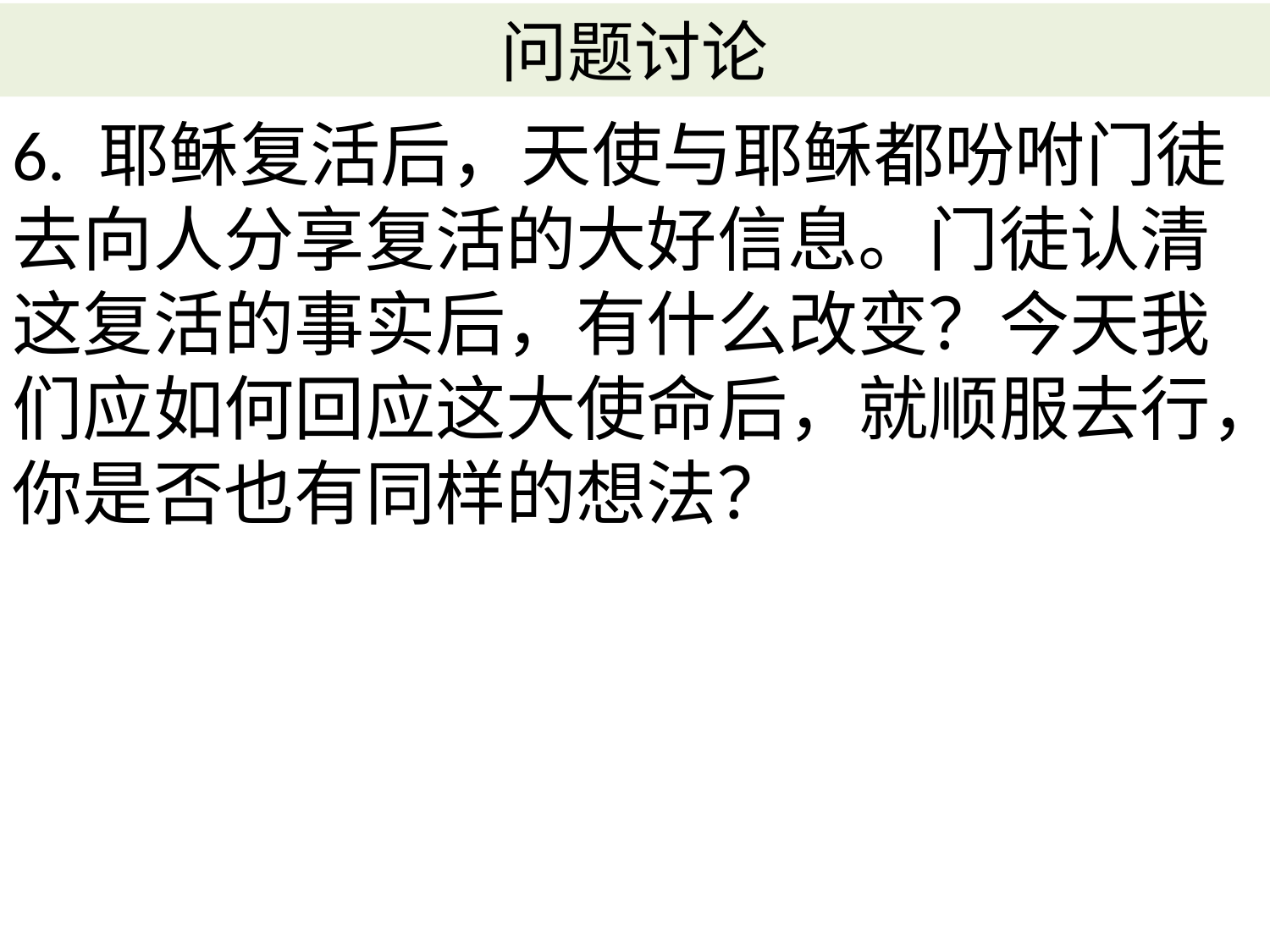

# 问题讨论
6. 耶稣复活后，天使与耶稣都吩咐门徒去向人分享复活的大好信息。门徒认清这复活的事实后，有什么改变？今天我们应如何回应这大使命后，就顺服去行，你是否也有同样的想法？